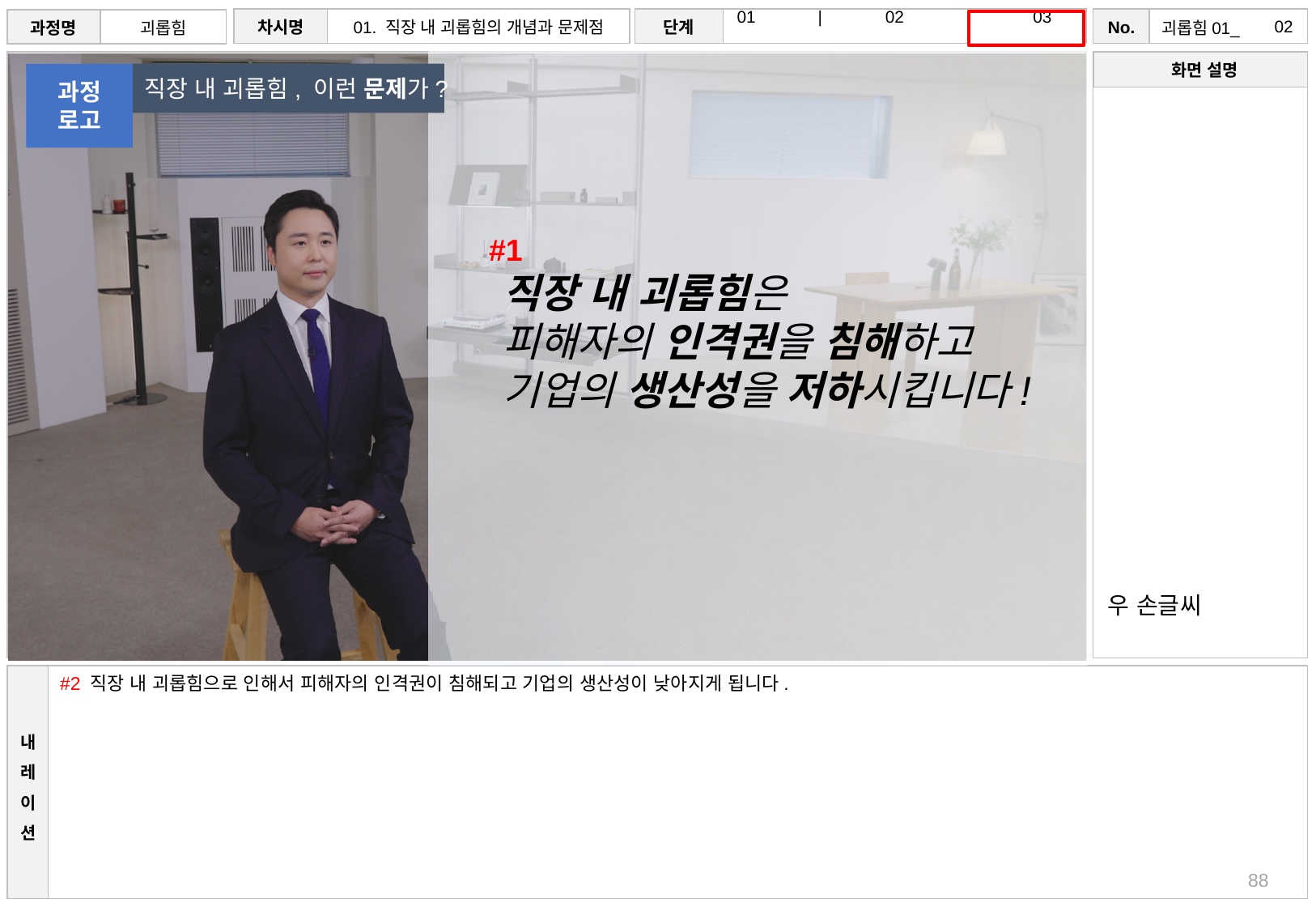

# 02
직장 내 괴롭힘, 이런 문제가?
과정
로고

#1
직장 내 괴롭힘은
피해자의 인격권을 침해하고
기업의 생산성을 저하시킵니다!
우 손글씨
#2 직장 내 괴롭힘으로 인해서 피해자의 인격권이 침해되고 기업의 생산성이 낮아지게 됩니다.
88